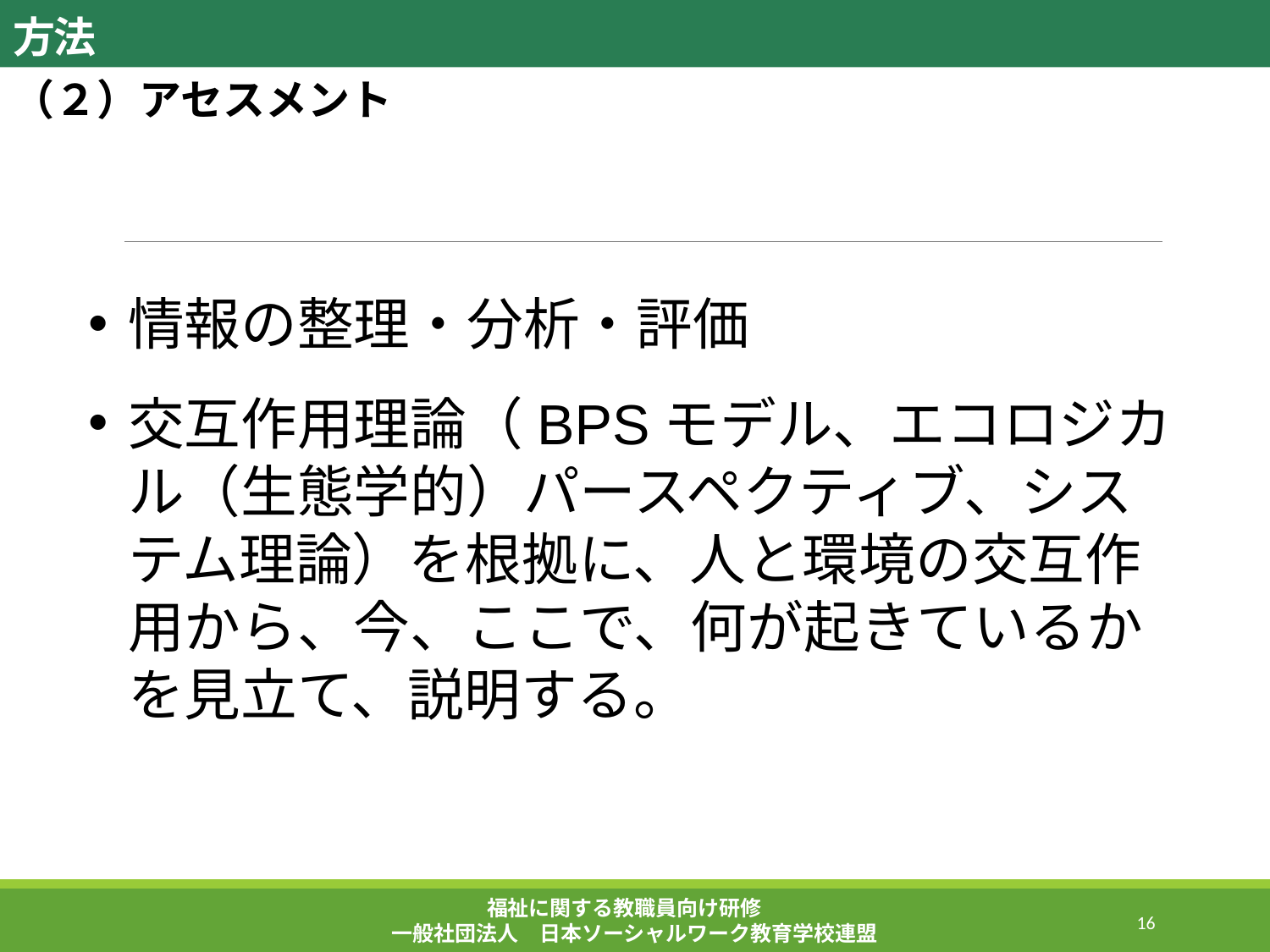

３．スクリーニング、アセスメント、プランニング、支援につなぐ方法
（２）アセスメント
情報の整理・分析・評価
交互作用理論（BPSモデル、エコロジカル（生態学的）パースペクティブ、システム理論）を根拠に、人と環境の交互作用から、今、ここで、何が起きているかを見立て、説明する。
福祉に関する教職員向け研修
一般社団法人　日本ソーシャルワーク教育学校連盟
16